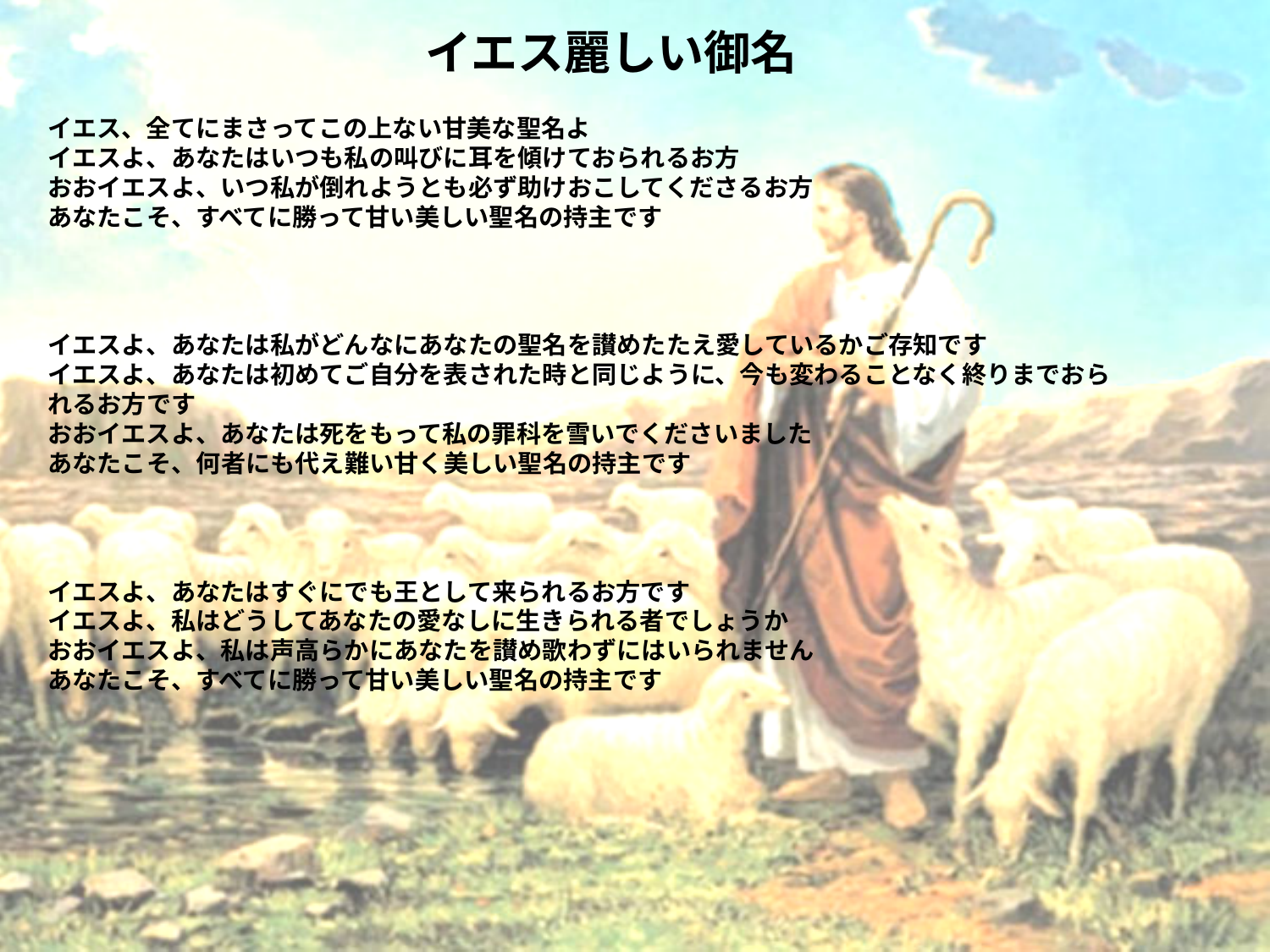

# イエス麗しい御名
イエス、全てにまさってこの上ない甘美な聖名よ
イエスよ、あなたはいつも私の叫びに耳を傾けておられるお方
おおイエスよ、いつ私が倒れようとも必ず助けおこしてくださるお方
あなたこそ、すべてに勝って甘い美しい聖名の持主です

イエスよ、あなたは私がどんなにあなたの聖名を讃めたたえ愛しているかご存知です
イエスよ、あなたは初めてご自分を表された時と同じように、今も変わることなく終りまでおられるお方です
おおイエスよ、あなたは死をもって私の罪科を雪いでくださいました
あなたこそ、何者にも代え難い甘く美しい聖名の持主です

イエスよ、あなたはすぐにでも王として来られるお方です
イエスよ、私はどうしてあなたの愛なしに生きられる者でしょうか
おおイエスよ、私は声高らかにあなたを讃め歌わずにはいられません
あなたこそ、すべてに勝って甘い美しい聖名の持主です